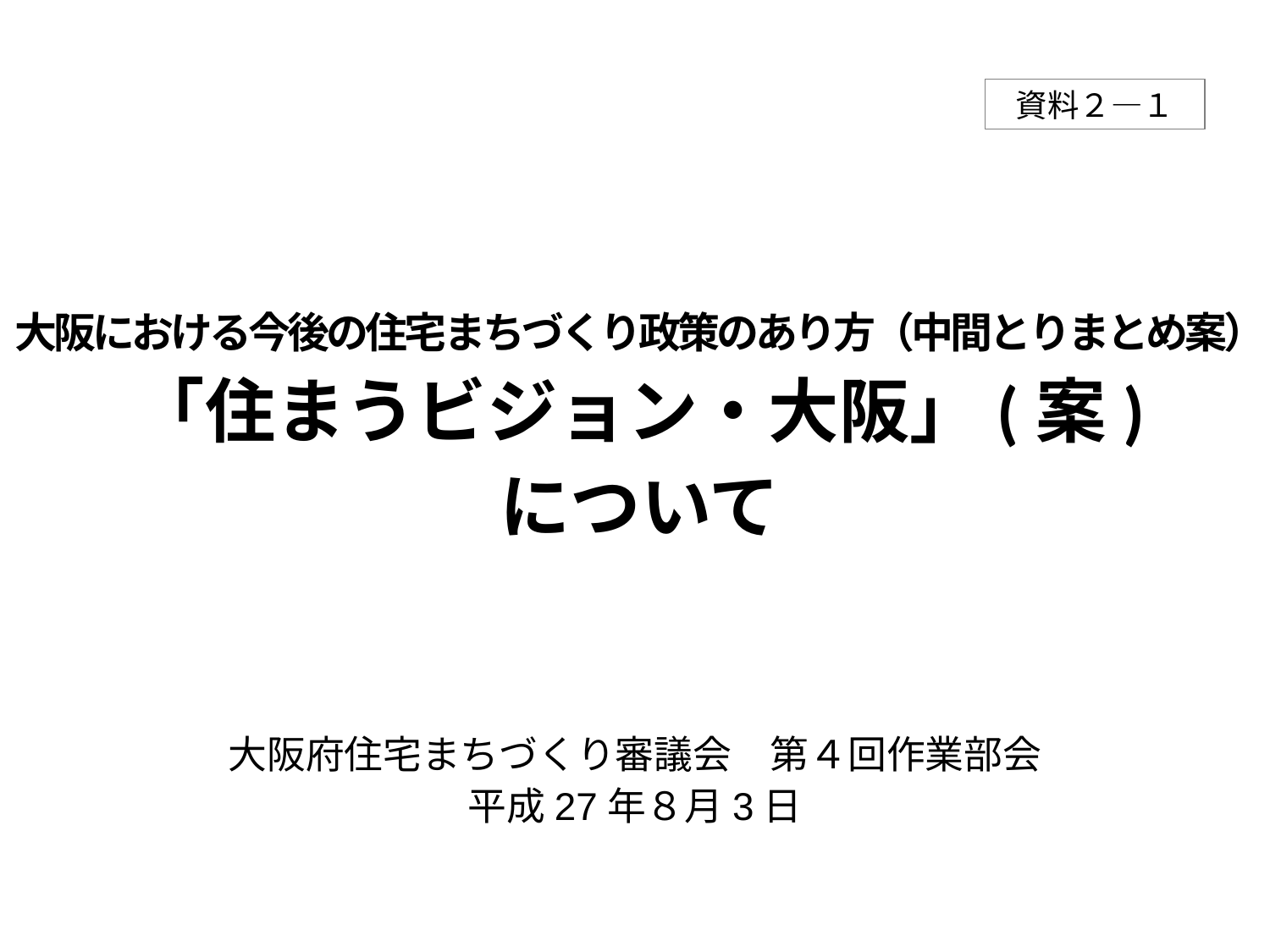

資料２―１
大阪における今後の住宅まちづくり政策のあり方（中間とりまとめ案）
「住まうビジョン・大阪」(案)
について
大阪府住宅まちづくり審議会　第４回作業部会
平成27年８月3日